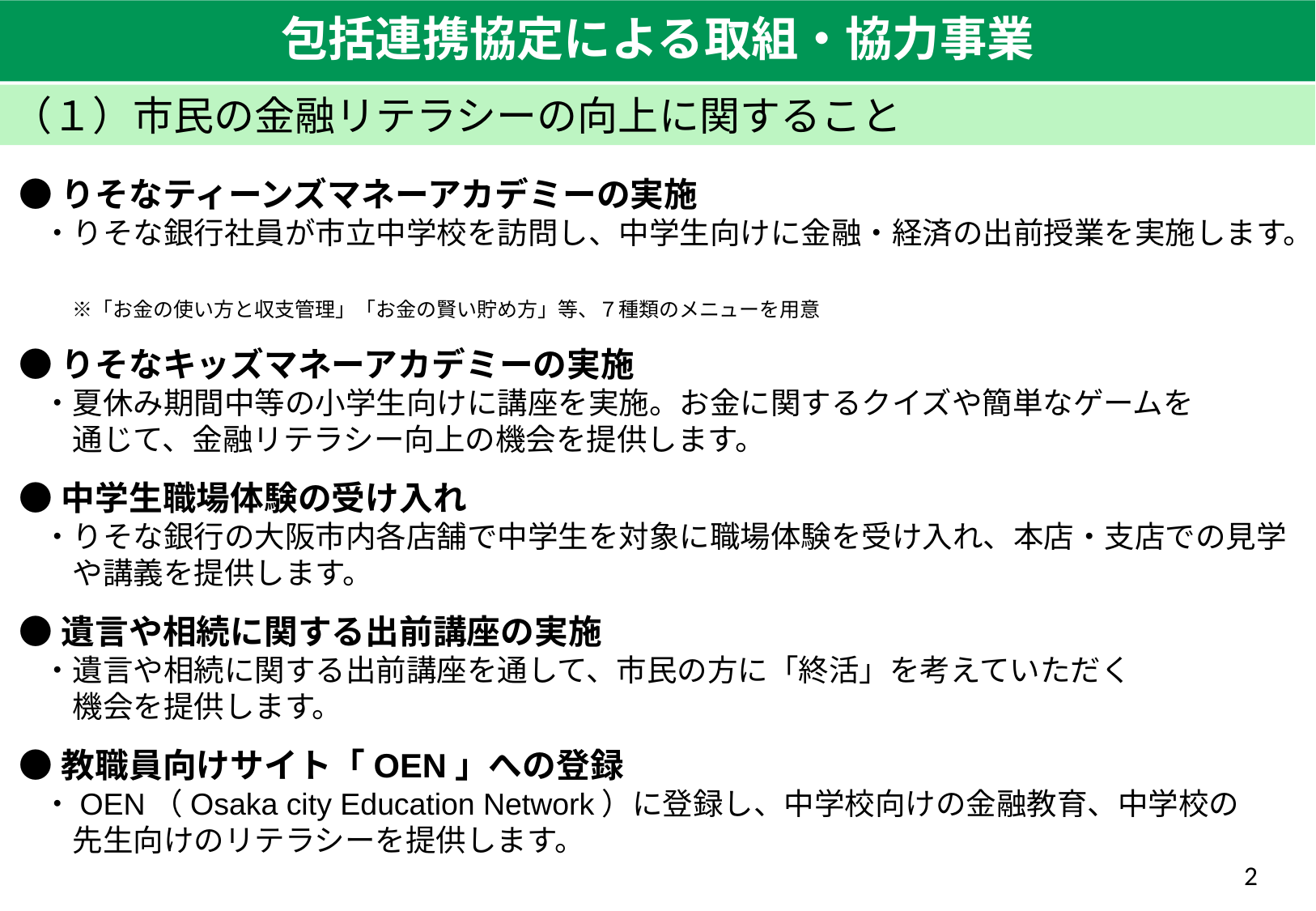

包括連携協定による取組・協力事業
（１）市民の金融リテラシーの向上に関すること

 ●りそなティーンズマネーアカデミーの実施
　・りそな銀行社員が市立中学校を訪問し、中学生向けに金融・経済の出前授業を実施します。
　　※「お金の使い方と収支管理」「お金の賢い貯め方」等、７種類のメニューを用意

 ●りそなキッズマネーアカデミーの実施
　・夏休み期間中等の小学生向けに講座を実施。お金に関するクイズや簡単なゲームを
　　通じて、金融リテラシー向上の機会を提供します。

 ●中学生職場体験の受け入れ
　・りそな銀行の大阪市内各店舗で中学生を対象に職場体験を受け入れ、本店・支店での見学
　　や講義を提供します。

 ●遺言や相続に関する出前講座の実施
　・遺言や相続に関する出前講座を通して、市民の方に「終活」を考えていただく
　　機会を提供します。

 ●教職員向けサイト「OEN」への登録
　・OEN（Osaka city Education Network）に登録し、中学校向けの金融教育、中学校の
　　先生向けのリテラシーを提供します。

2